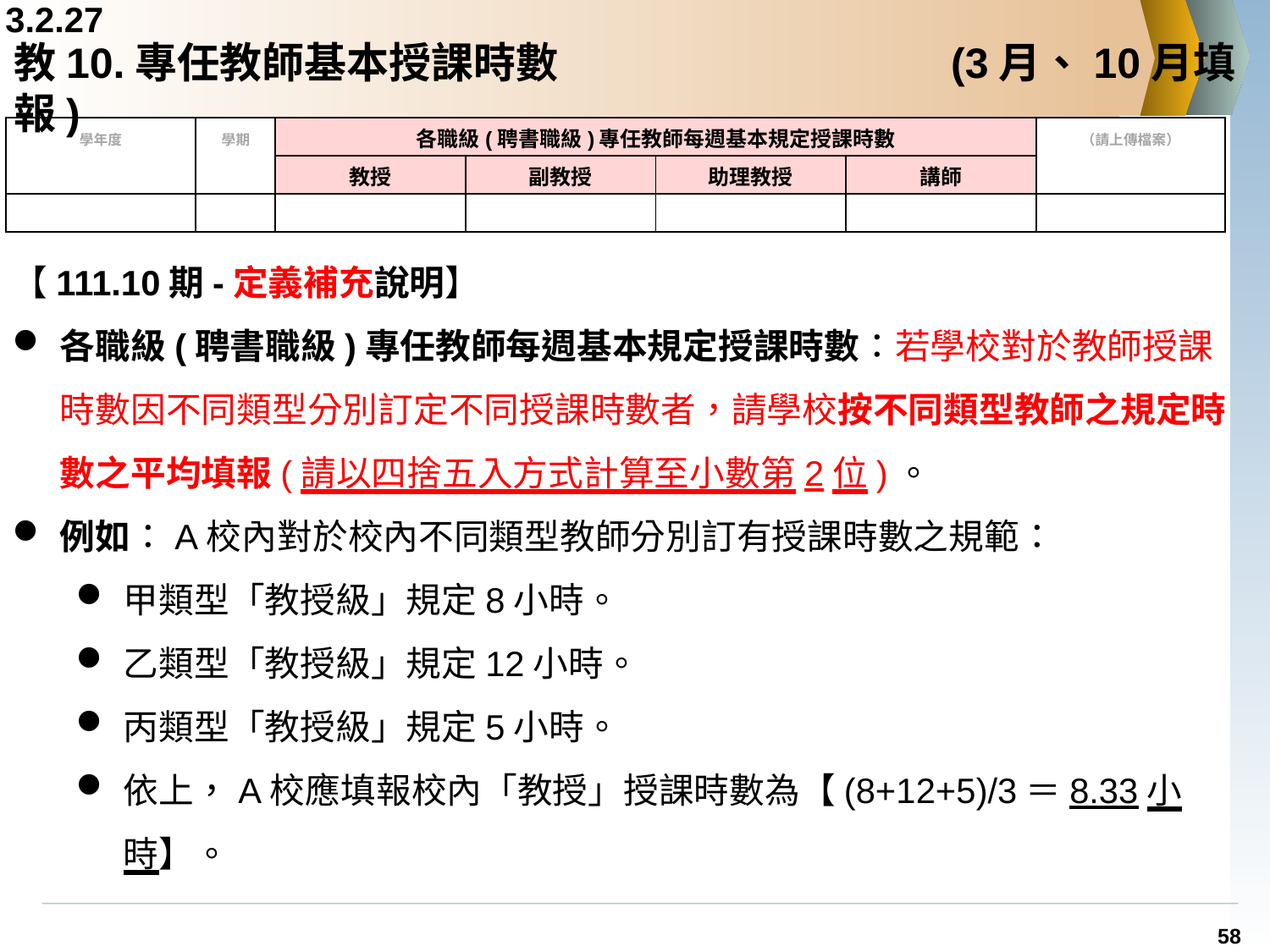

3.2.27
# 教10.專任教師基本授課時數	 	          	    (3月、10月填報)
| 學年度 | 學期 | 各職級(聘書職級)專任教師每週基本規定授課時數 |  |  |  | （請上傳檔案） |
| --- | --- | --- | --- | --- | --- | --- |
|  |  | 教授 | 副教授 | 助理教授 | 講師 |  |
|  |  |  |  |  |  |  |
【111.10期-定義補充說明】
各職級(聘書職級)專任教師每週基本規定授課時數：若學校對於教師授課時數因不同類型分別訂定不同授課時數者，請學校按不同類型教師之規定時數之平均填報(請以四捨五入方式計算至小數第2位)。
例如：A校內對於校內不同類型教師分別訂有授課時數之規範：
甲類型「教授級」規定8小時。
乙類型「教授級」規定12小時。
丙類型「教授級」規定5小時。
依上，A校應填報校內「教授」授課時數為【(8+12+5)/3＝8.33小時】。